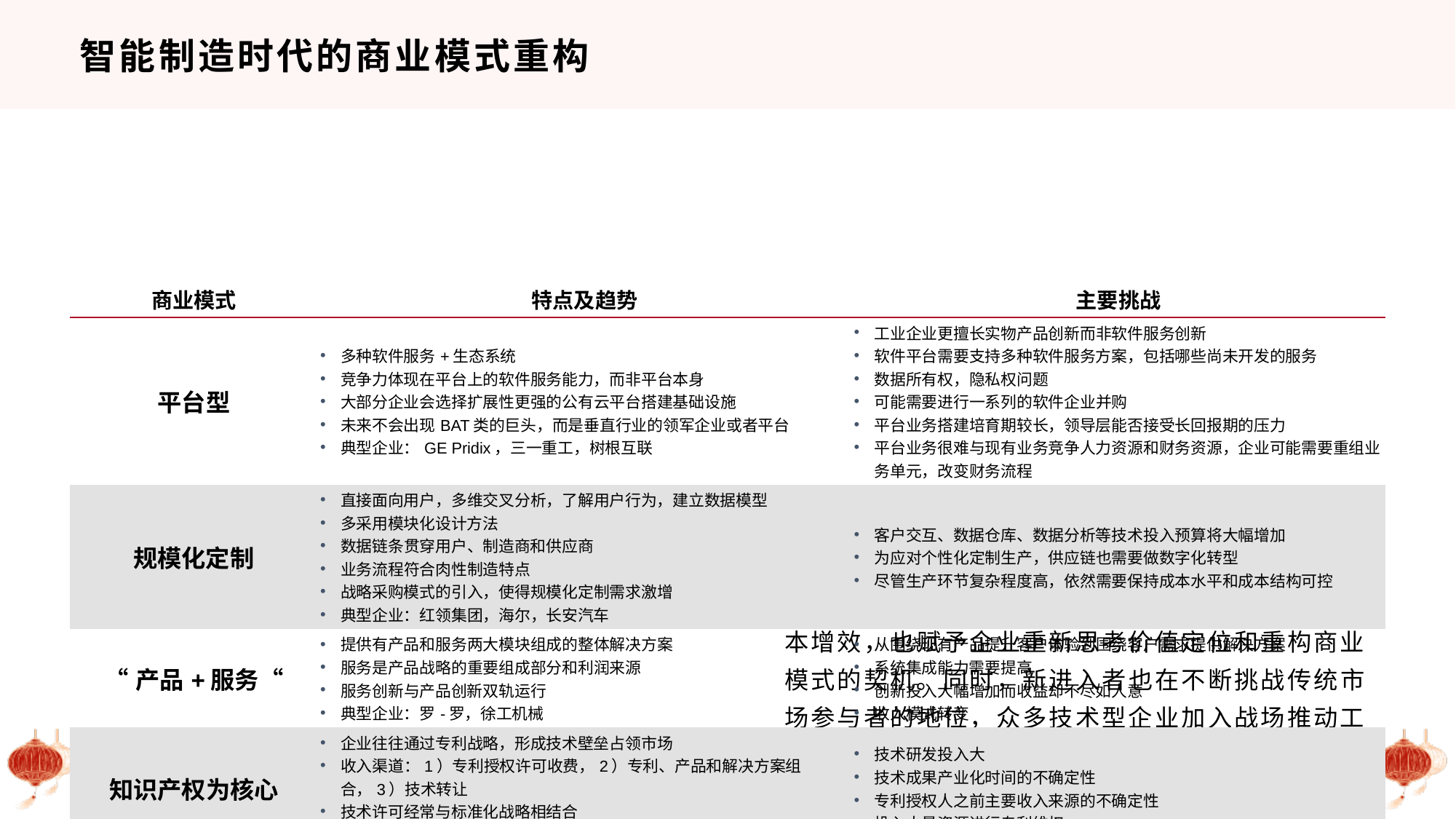

# 智能制造时代的商业模式重构
| 商业模式 | 特点及趋势 | 主要挑战 |
| --- | --- | --- |
| 平台型 | 多种软件服务+生态系统 竞争力体现在平台上的软件服务能力，而非平台本身 大部分企业会选择扩展性更强的公有云平台搭建基础设施 未来不会出现BAT类的巨头，而是垂直行业的领军企业或者平台 典型企业：GE Pridix，三一重工，树根互联 | 工业企业更擅长实物产品创新而非软件服务创新 软件平台需要支持多种软件服务方案，包括哪些尚未开发的服务 数据所有权，隐私权问题 可能需要进行一系列的软件企业并购 平台业务搭建培育期较长，领导层能否接受长回报期的压力 平台业务很难与现有业务竞争人力资源和财务资源，企业可能需要重组业务单元，改变财务流程 |
| 规模化定制 | 直接面向用户，多维交叉分析，了解用户行为，建立数据模型 多采用模块化设计方法 数据链条贯穿用户、制造商和供应商 业务流程符合肉性制造特点 战略采购模式的引入，使得规模化定制需求激增 典型企业：红领集团，海尔，长安汽车 | 客户交互、数据仓库、数据分析等技术投入预算将大幅增加 为应对个性化定制生产，供应链也需要做数字化转型 尽管生产环节复杂程度高，依然需要保持成本水平和成本结构可控 |
| “产品+服务“ | 提供有产品和服务两大模块组成的整体解决方案 服务是产品战略的重要组成部分和利润来源 服务创新与产品创新双轨运行 典型企业：罗-罗，徐工机械 | 从围绕现有产品提升客户体验到围绕客户需求提供解决方案 系统集成能力需要提高 创新投入大幅增加而收益却不尽如人意 收入模式转变 |
| 知识产权为核心 | 企业往往通过专利战略，形成技术壁垒占领市场 收入渠道：1）专利授权许可收费，2）专利、产品和解决方案组合，3）技术转让 技术许可经常与标准化战略相结合 典型企业：高通，华为 | 技术研发投入大 技术成果产业化时间的不确定性 专利授权人之前主要收入来源的不确定性 投入大量资源进行专利维权 |
数字化转型不仅能够帮助制造型企业实现降本增效，也赋予企业重新思考价值定位和重构商业模式的契机。同时，新进入者也在不断挑战传统市场参与者的地位，众多技术型企业加入战场推动工业企业探索商业模式上的创新。